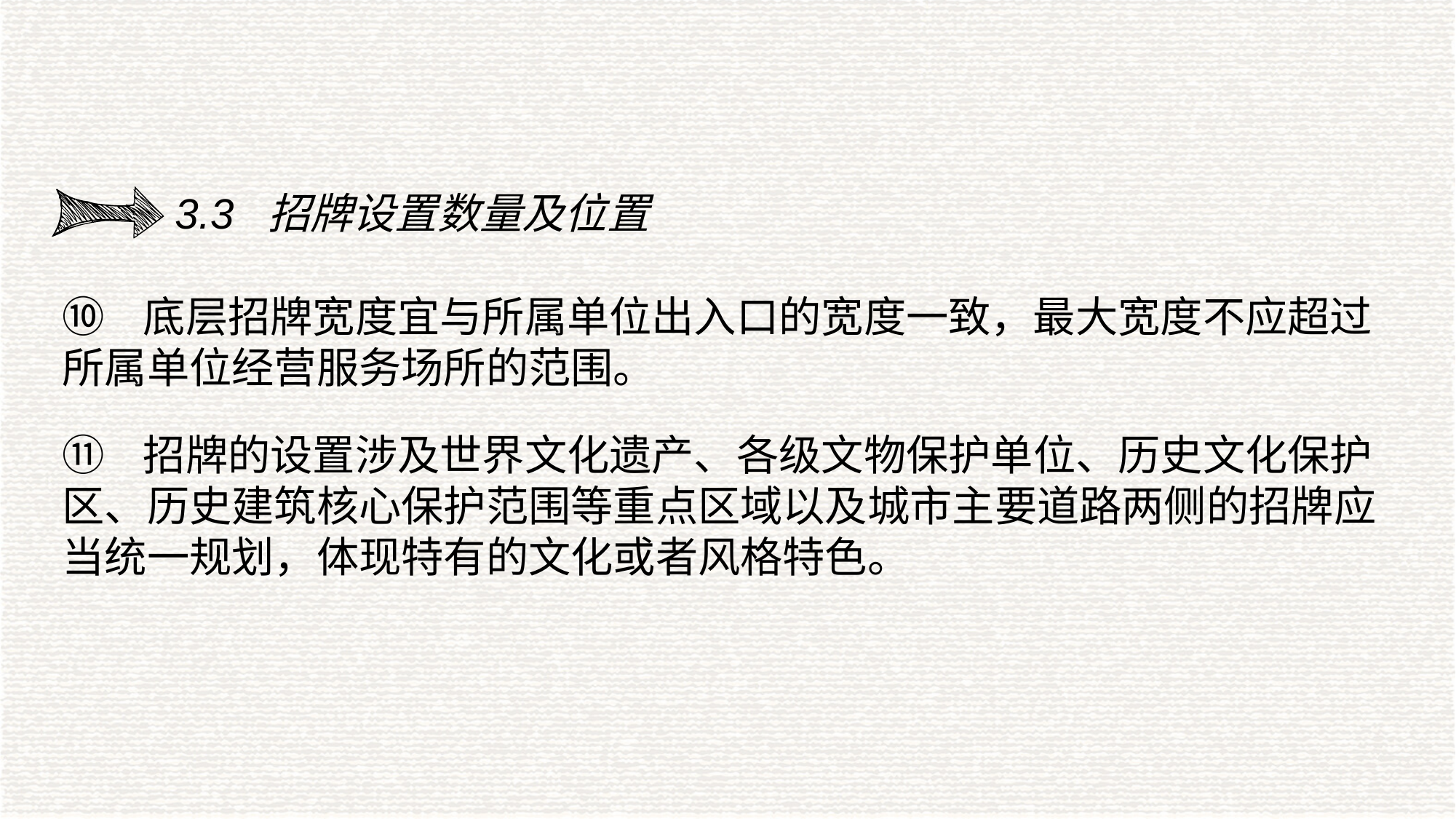

3.3  招牌设置数量及位置

⑩   底层招牌宽度宜与所属单位出入口的宽度一致，最大宽度不应超过所属单位经营服务场所的范围。
⑪   招牌的设置涉及世界文化遗产、各级文物保护单位、历史文化保护区、历史建筑核心保护范围等重点区域以及城市主要道路两侧的招牌应当统一规划，体现特有的文化或者风格特色。